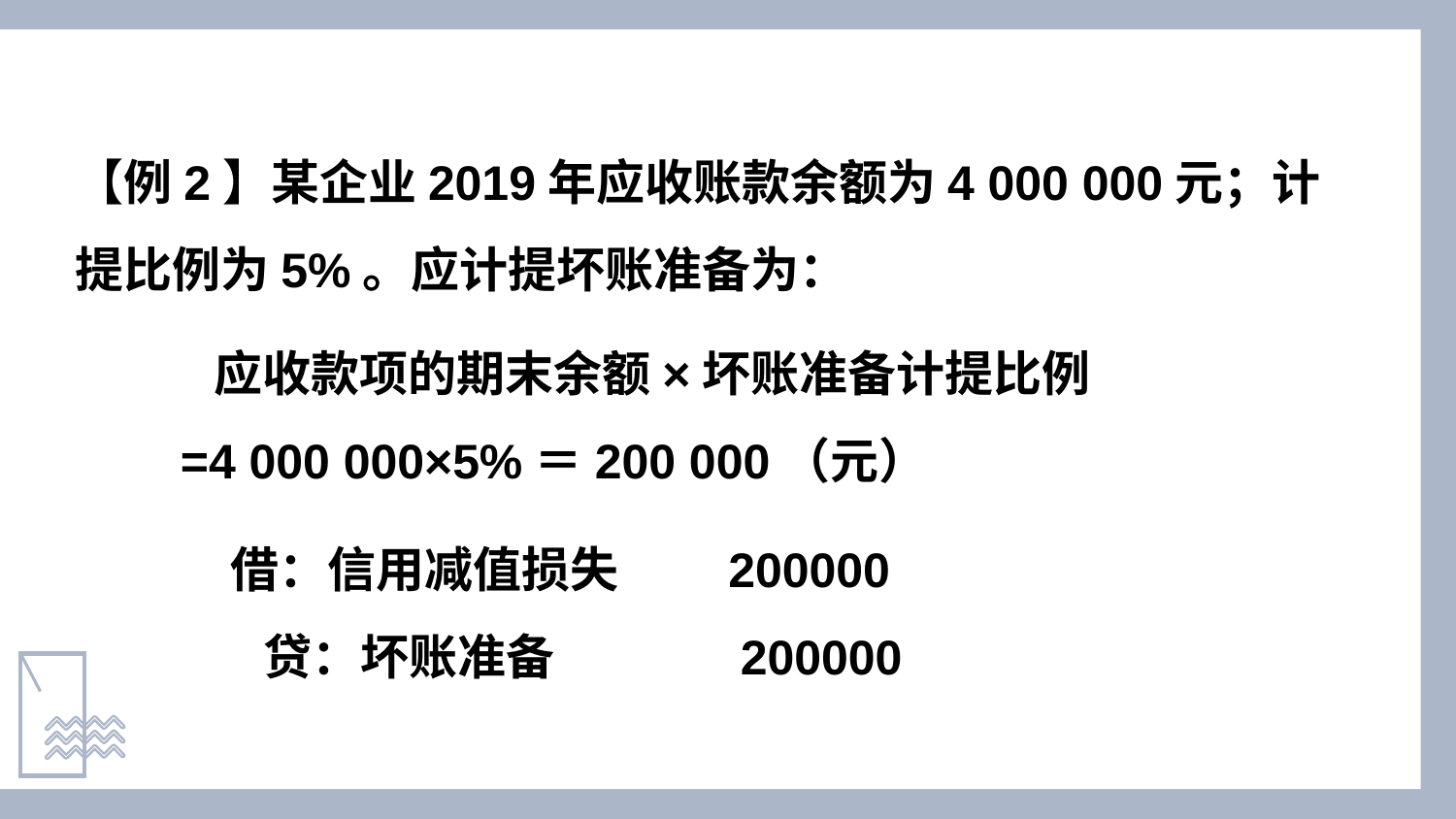

【例2】某企业2019年应收账款余额为4 000 000元；计提比例为5%。应计提坏账准备为：
  应收款项的期末余额×坏账准备计提比例
=4 000 000×5%＝200 000（元）
 借：信用减值损失         200000
    贷：坏账准备                200000